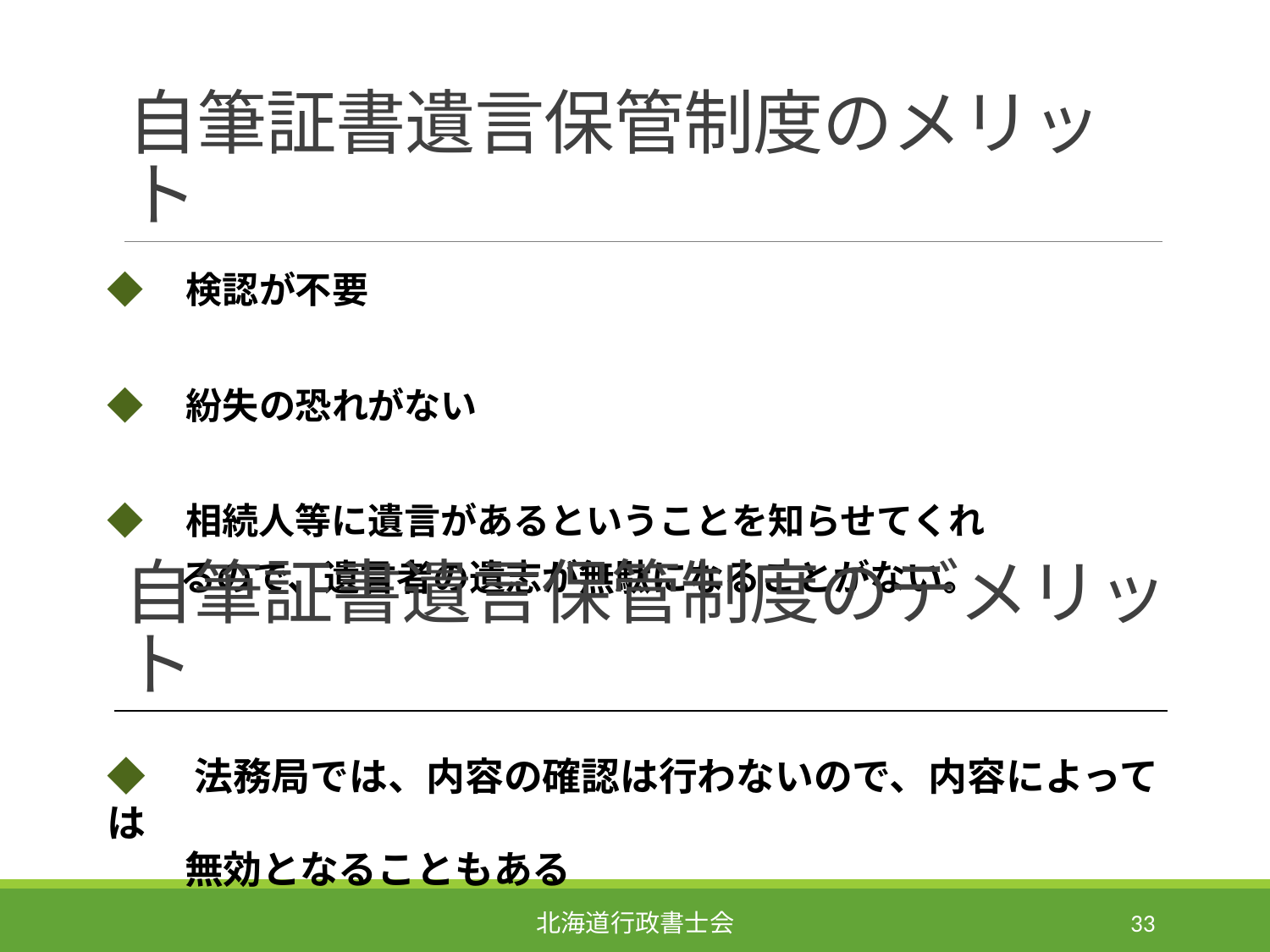

# 自筆証書遺言保管制度のメリット
◆　検認が不要

◆　紛失の恐れがない

◆　相続人等に遺言があるということを知らせてくれ
　　るので、遺言者の遺志が無駄になることがない。
自筆証書遺言保管制度のデメリット
◆　法務局では、内容の確認は行わないので、内容によっては
　　無効となることもある
北海道行政書士会
33